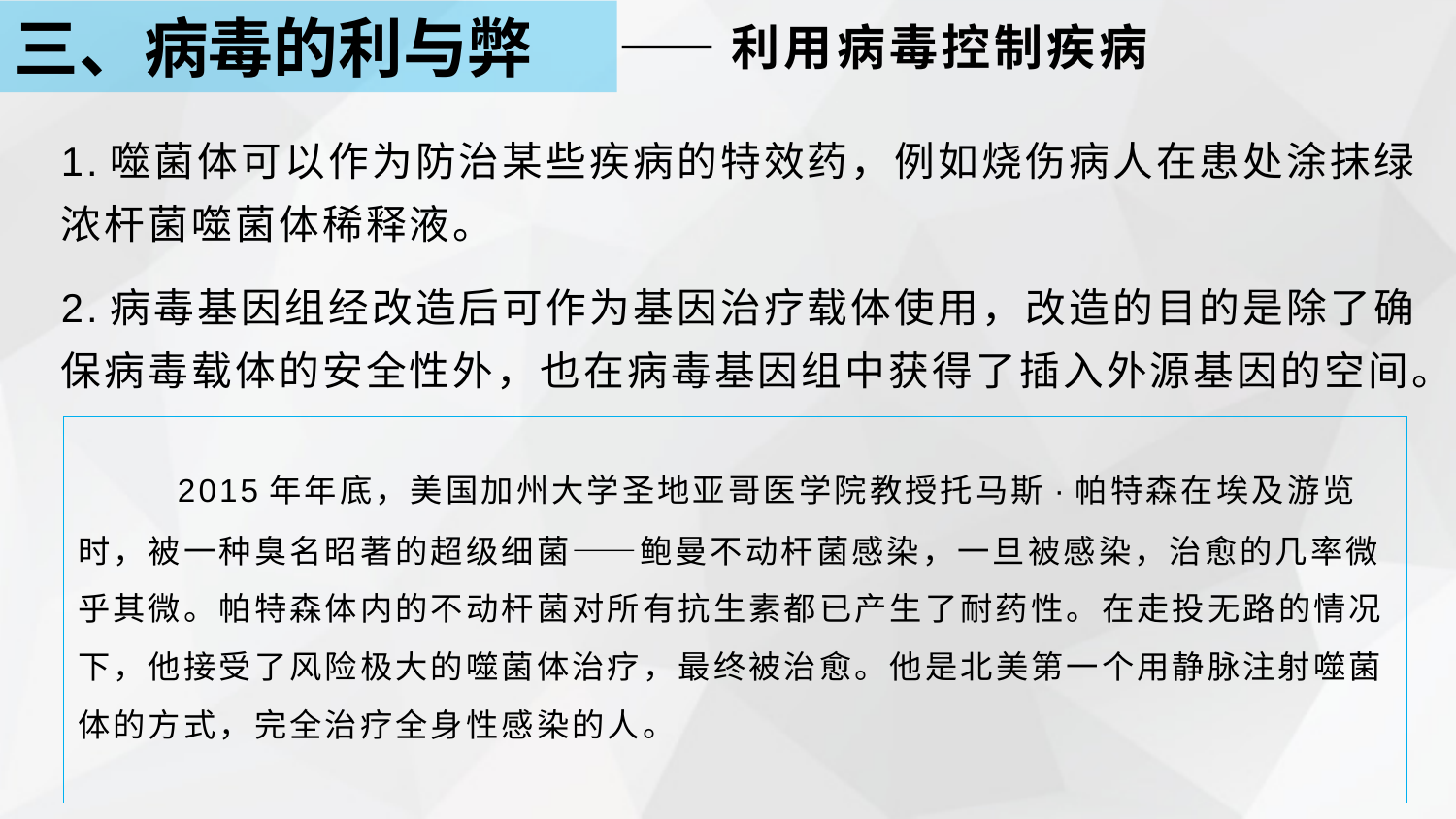

三、病毒的利与弊
# ——利用病毒控制疾病
1.噬菌体可以作为防治某些疾病的特效药，例如烧伤病人在患处涂抹绿浓杆菌噬菌体稀释液。
2.病毒基因组经改造后可作为基因治疗载体使用，改造的目的是除了确保病毒载体的安全性外，也在病毒基因组中获得了插入外源基因的空间。
      2015年年底，美国加州大学圣地亚哥医学院教授托马斯·帕特森在埃及游览时，被一种臭名昭著的超级细菌——鲍曼不动杆菌感染，一旦被感染，治愈的几率微乎其微。帕特森体内的不动杆菌对所有抗生素都已产生了耐药性。在走投无路的情况下，他接受了风险极大的噬菌体治疗，最终被治愈。他是北美第一个用静脉注射噬菌体的方式，完全治疗全身性感染的人。